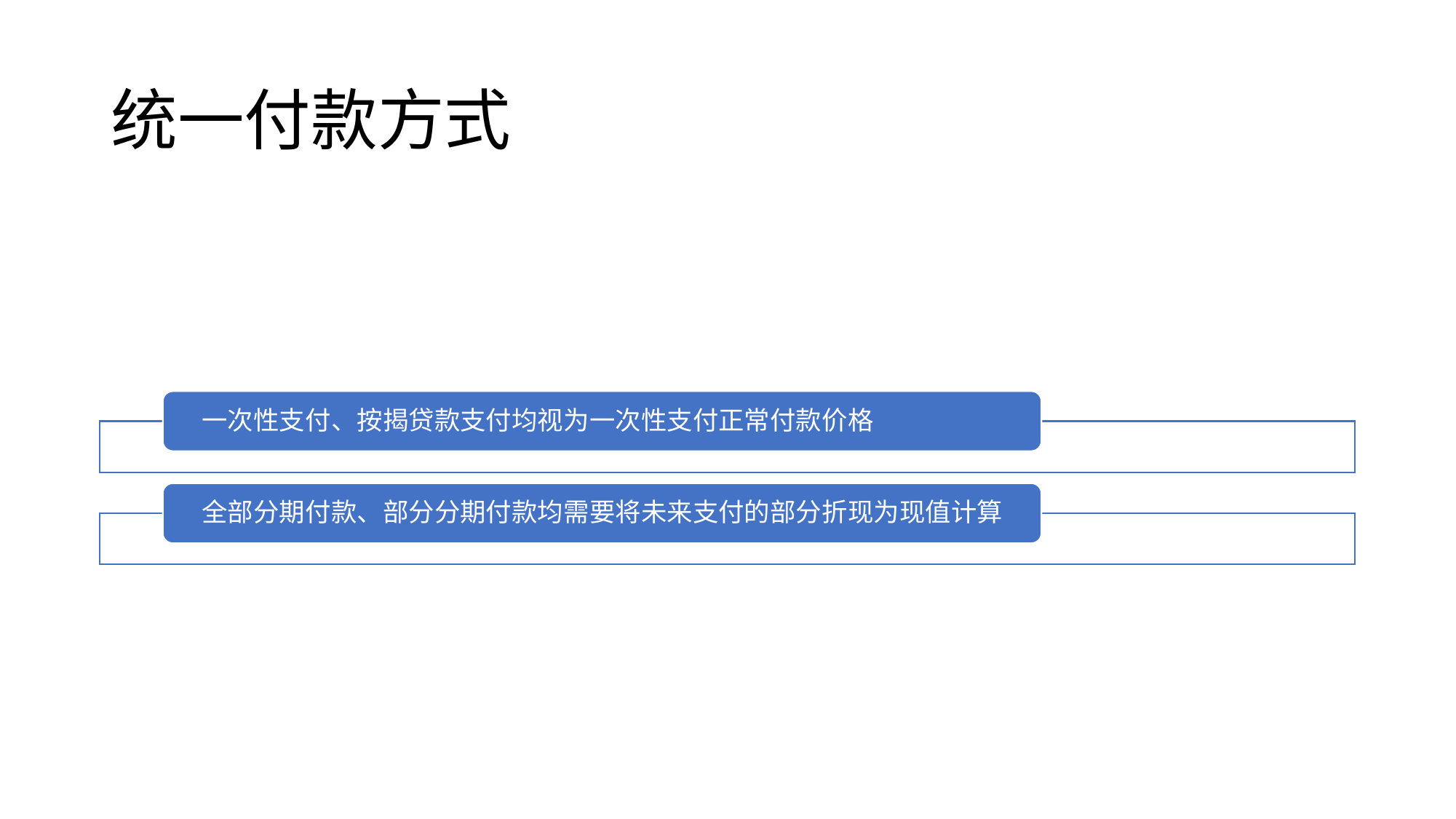

# 统一付款方式
一次性支付、按揭贷款支付均视为一次性支付正常付款价格
全部分期付款、部分分期付款均需要将未来支付的部分折现为现值计算